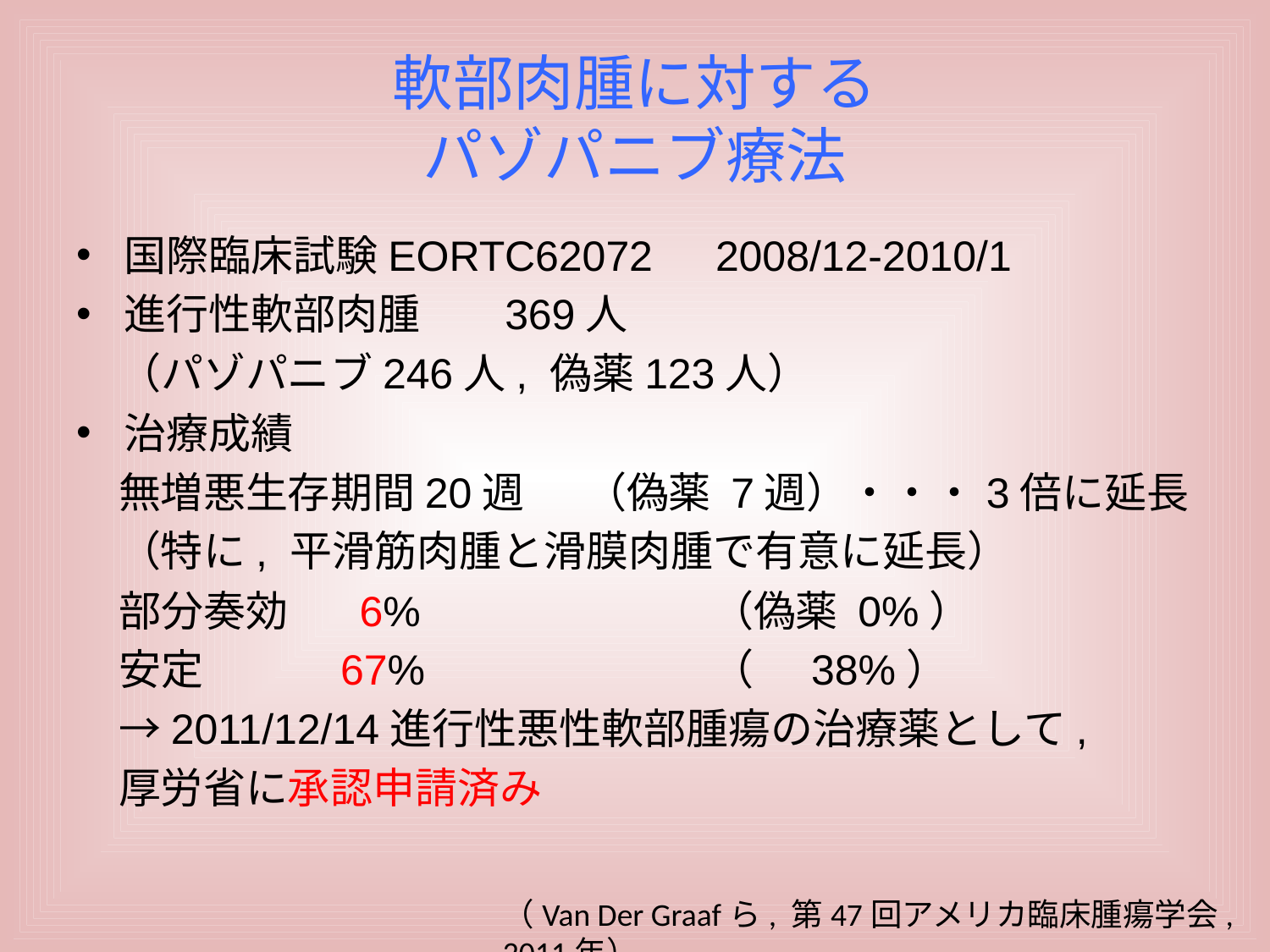

# 軟部肉腫に対する パゾパニブ療法
国際臨床試験EORTC62072　2008/12-2010/1
進行性軟部肉腫	369人
　（パゾパニブ246人, 偽薬123人）
治療成績
　無増悪生存期間20週	（偽薬 7週）・・・3倍に延長
　（特に, 平滑筋肉腫と滑膜肉腫で有意に延長）
　部分奏効　  6%			（偽薬 0%）
　安定　　　67%			（     38%）
　→2011/12/14進行性悪性軟部腫瘍の治療薬として,
　厚労省に承認申請済み

（Van Der Graafら, 第47回アメリカ臨床腫瘍学会, 2011年）